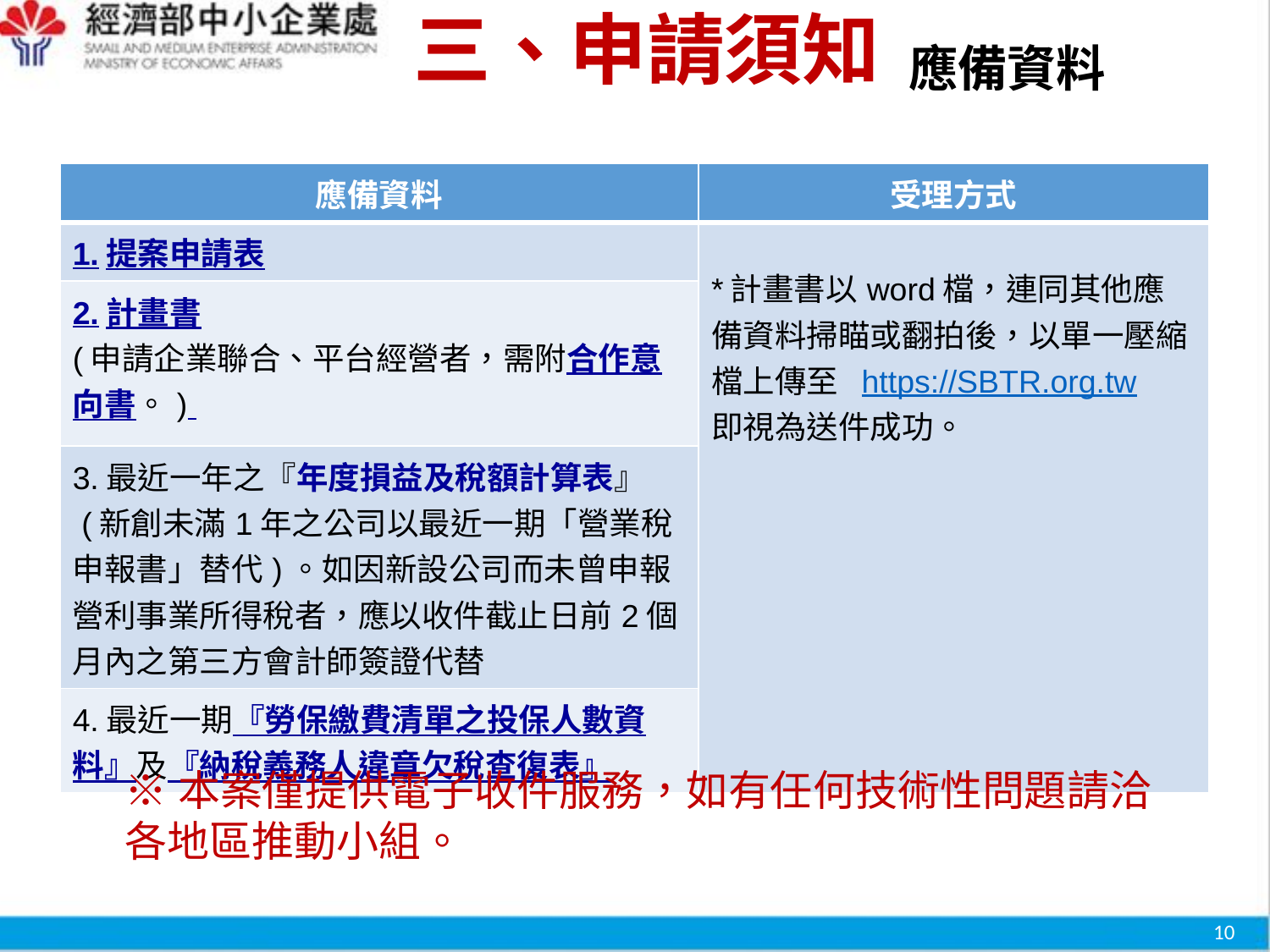

三、申請須知
應備資料
| 應備資料 | 受理方式 |
| --- | --- |
| 1.提案申請表 | \*計畫書以word檔，連同其他應備資料掃瞄或翻拍後，以單一壓縮檔上傳至 https://SBTR.org.tw 即視為送件成功。 |
| 2.計畫書 (申請企業聯合、平台經營者，需附合作意向書。) |  |
| 3.最近一年之『年度損益及稅額計算表』 (新創未滿1年之公司以最近一期「營業稅申報書」替代)。如因新設公司而未曾申報營利事業所得稅者，應以收件截止日前2個月內之第三方會計師簽證代替 |  |
| 4.最近一期『勞保繳費清單之投保人數資料』及『納稅義務人違章欠稅查復表』 |  |
※本案僅提供電子收件服務，如有任何技術性問題請洽各地區推動小組。
10